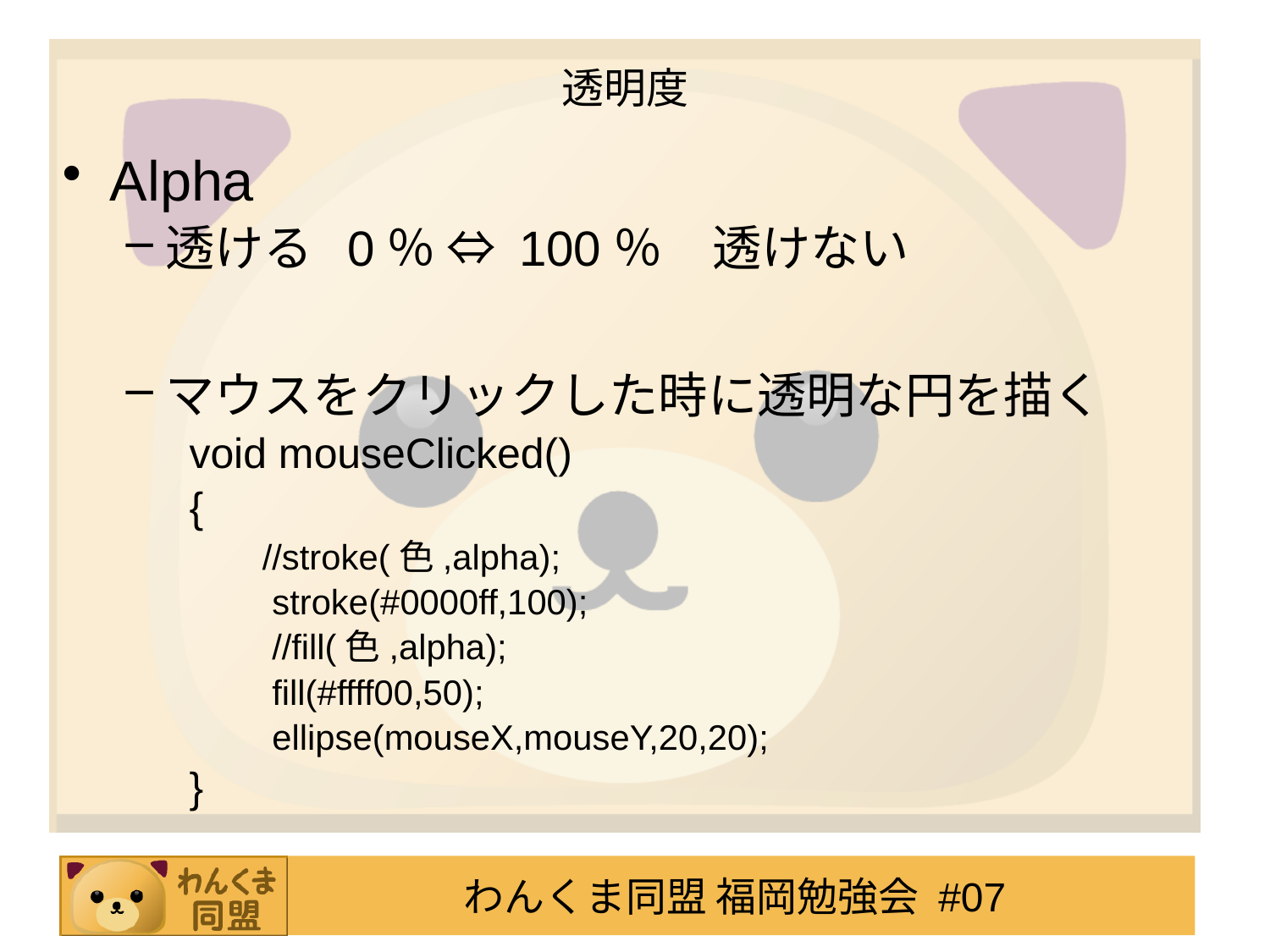

# 透明度
Alpha
透ける  0％ ⇔ 100％　透けない

マウスをクリックした時に透明な円を描く
void mouseClicked()
{
 //stroke(色,alpha);
  stroke(#0000ff,100);
  //fill(色,alpha);
  fill(#ffff00,50);
  ellipse(mouseX,mouseY,20,20);
}